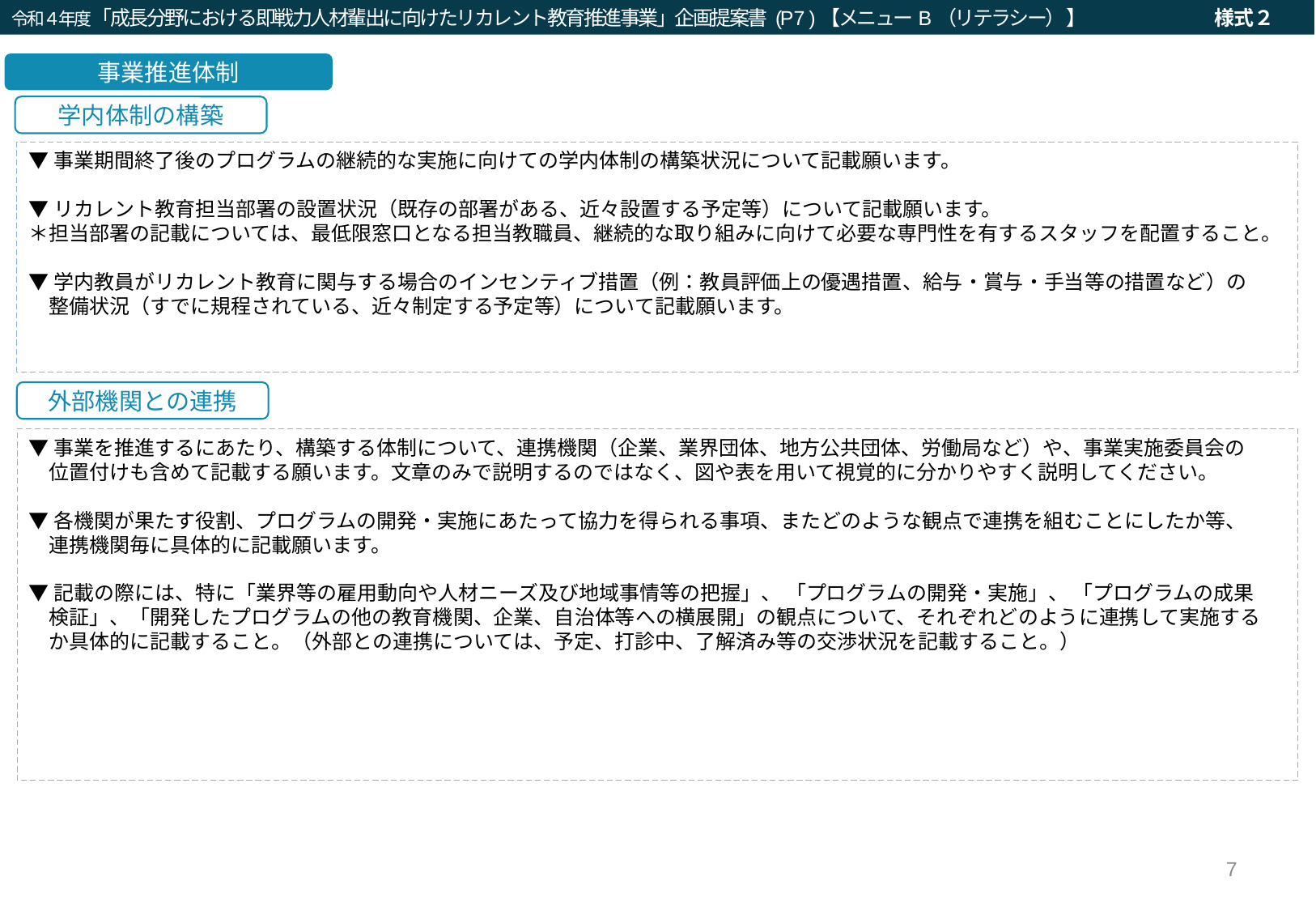

令和４年度「成長分野における即戦力人材輩出に向けたリカレント教育推進事業」企画提案書 (P7 )【メニューB（リテラシー） 】　　　　　　　様式２
令和２年度「就職・転職支援のための大学リカレント教育推進事業（就職・転職支援のためのリカレント教育プログラムの開発・実施）」事業計画書（a：求職支援）(P7)
事業推進体制
学内体制の構築
▼事業期間終了後のプログラムの継続的な実施に向けての学内体制の構築状況について記載願います。

▼リカレント教育担当部署の設置状況（既存の部署がある、近々設置する予定等）について記載願います。
＊担当部署の記載については、最低限窓口となる担当教職員、継続的な取り組みに向けて必要な専門性を有するスタッフを配置すること。

▼学内教員がリカレント教育に関与する場合のインセンティブ措置（例：教員評価上の優遇措置、給与・賞与・手当等の措置など）の
　整備状況（すでに規程されている、近々制定する予定等）について記載願います。

外部機関との連携
▼事業を推進するにあたり、構築する体制について、連携機関（企業、業界団体、地方公共団体、労働局など）や、事業実施委員会の
　位置付けも含めて記載する願います。文章のみで説明するのではなく、図や表を用いて視覚的に分かりやすく説明してください。

▼各機関が果たす役割、プログラムの開発・実施にあたって協力を得られる事項、またどのような観点で連携を組むことにしたか等、
　連携機関毎に具体的に記載願います。

▼記載の際には、特に「業界等の雇用動向や人材ニーズ及び地域事情等の把握」、 「プログラムの開発・実施」、 「プログラムの成果
　検証」、「開発したプログラムの他の教育機関、企業、自治体等への横展開」の観点について、それぞれどのように連携して実施する
　か具体的に記載すること。（外部との連携については、予定、打診中、了解済み等の交渉状況を記載すること。）

7